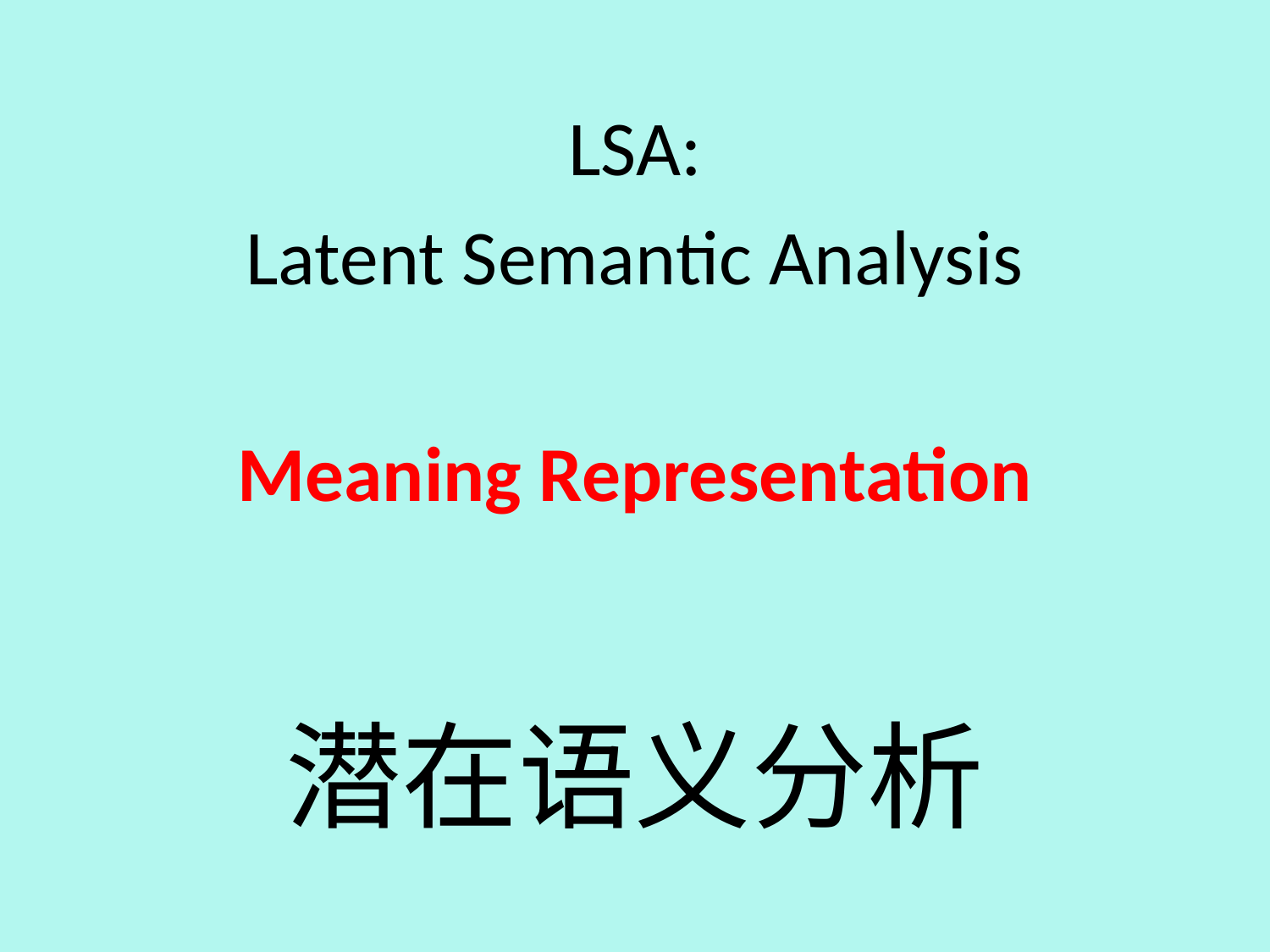

LSA:
Latent Semantic Analysis

Meaning Representation

潜在语义分析